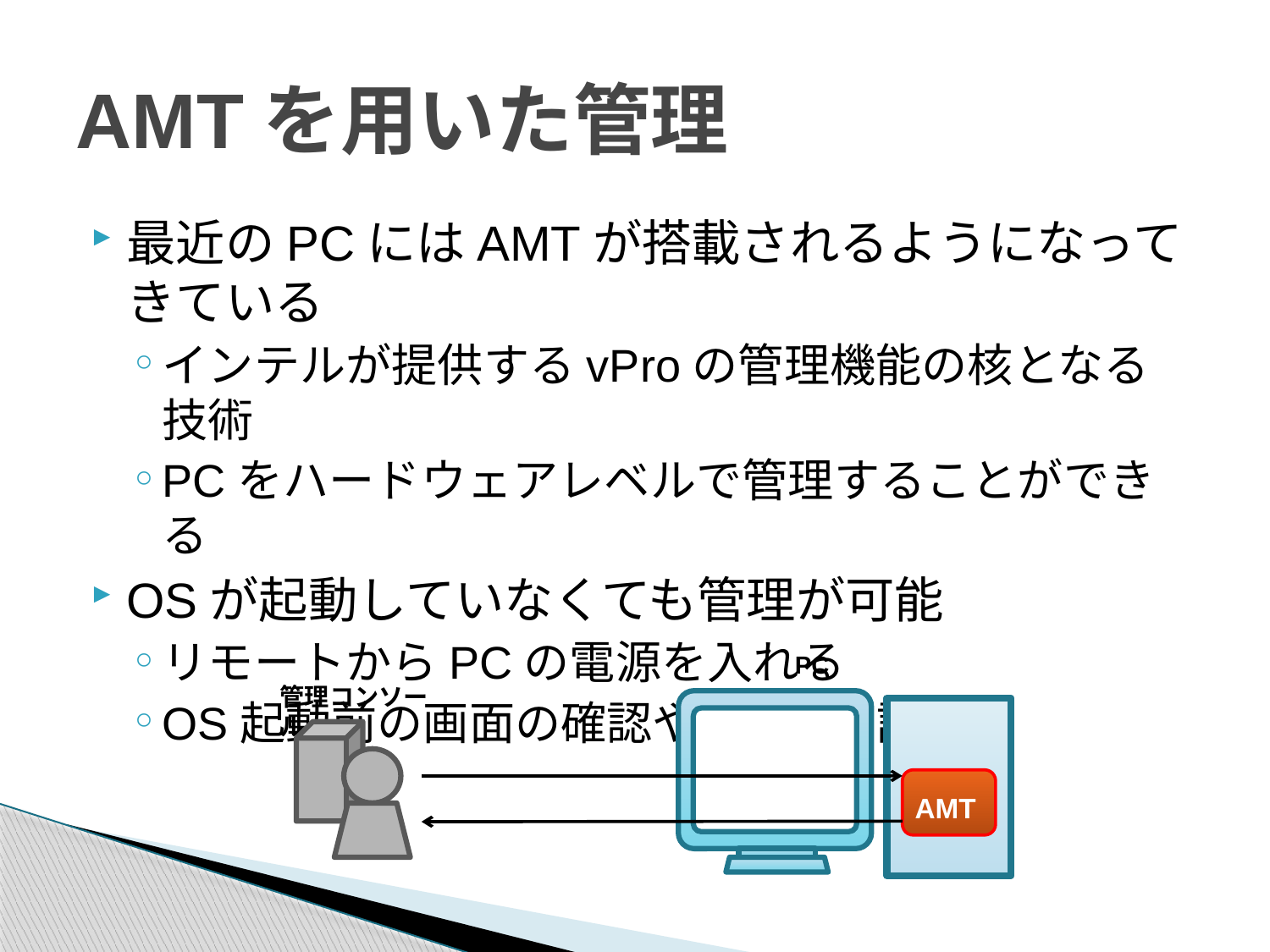

# AMTを用いた管理
最近のPCにはAMTが搭載されるようになってきている
インテルが提供するvProの管理機能の核となる技術
PCをハードウェアレベルで管理することができる
OSが起動していなくても管理が可能
リモートからPCの電源を入れる
OS起動前の画面の確認やBIOSの設定
PC

AMT
管理コンソール